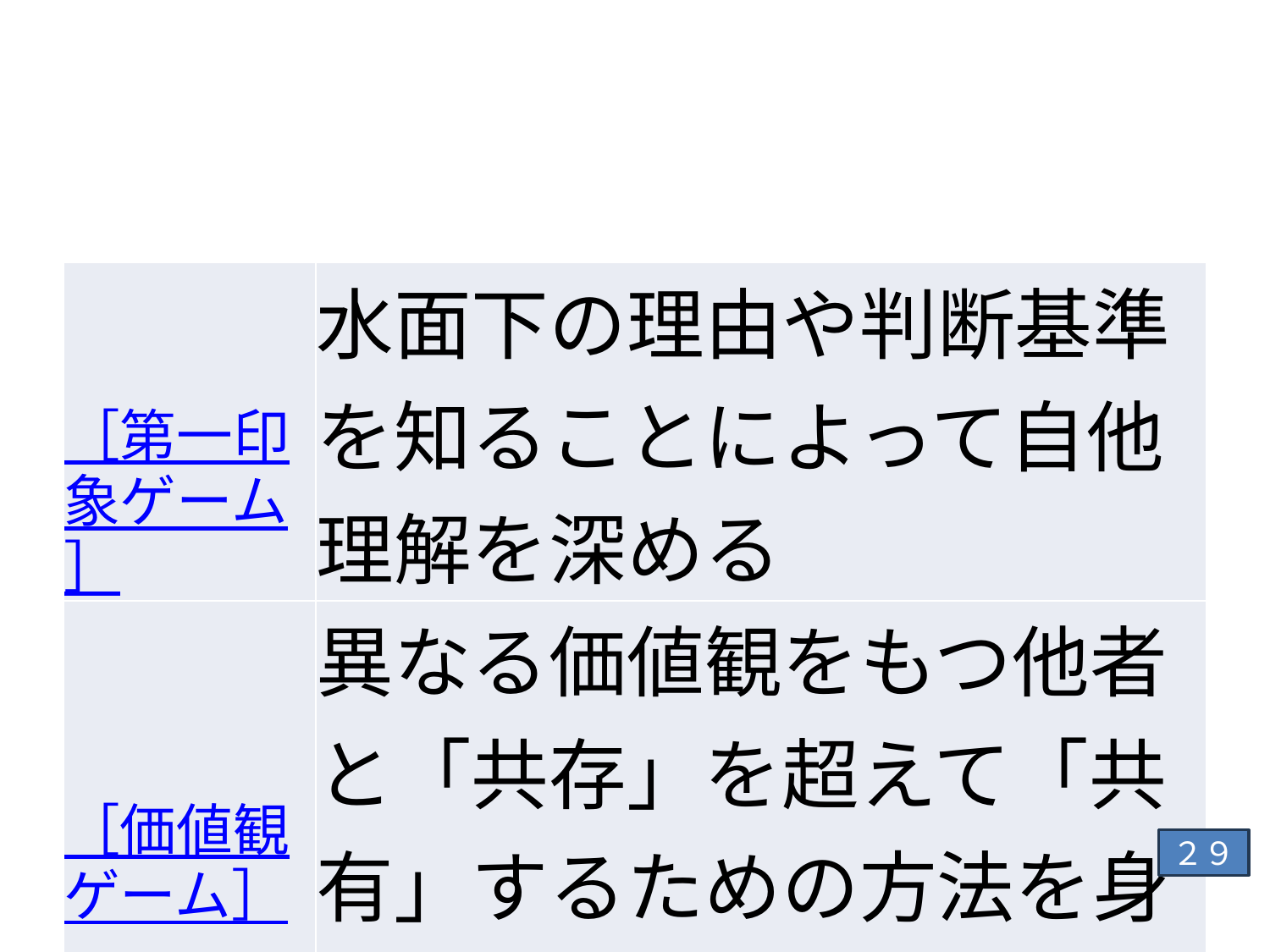

# 出会いを体験する
| ［第一印象ゲーム］ | 水面下の理由や判断基準を知ることによって自他理解を深める |
| --- | --- |
| ［価値観ゲーム］ | 異なる価値観をもつ他者と「共存」を超えて「共有」するための方法を身につける |
２９
若者文化研究所
29